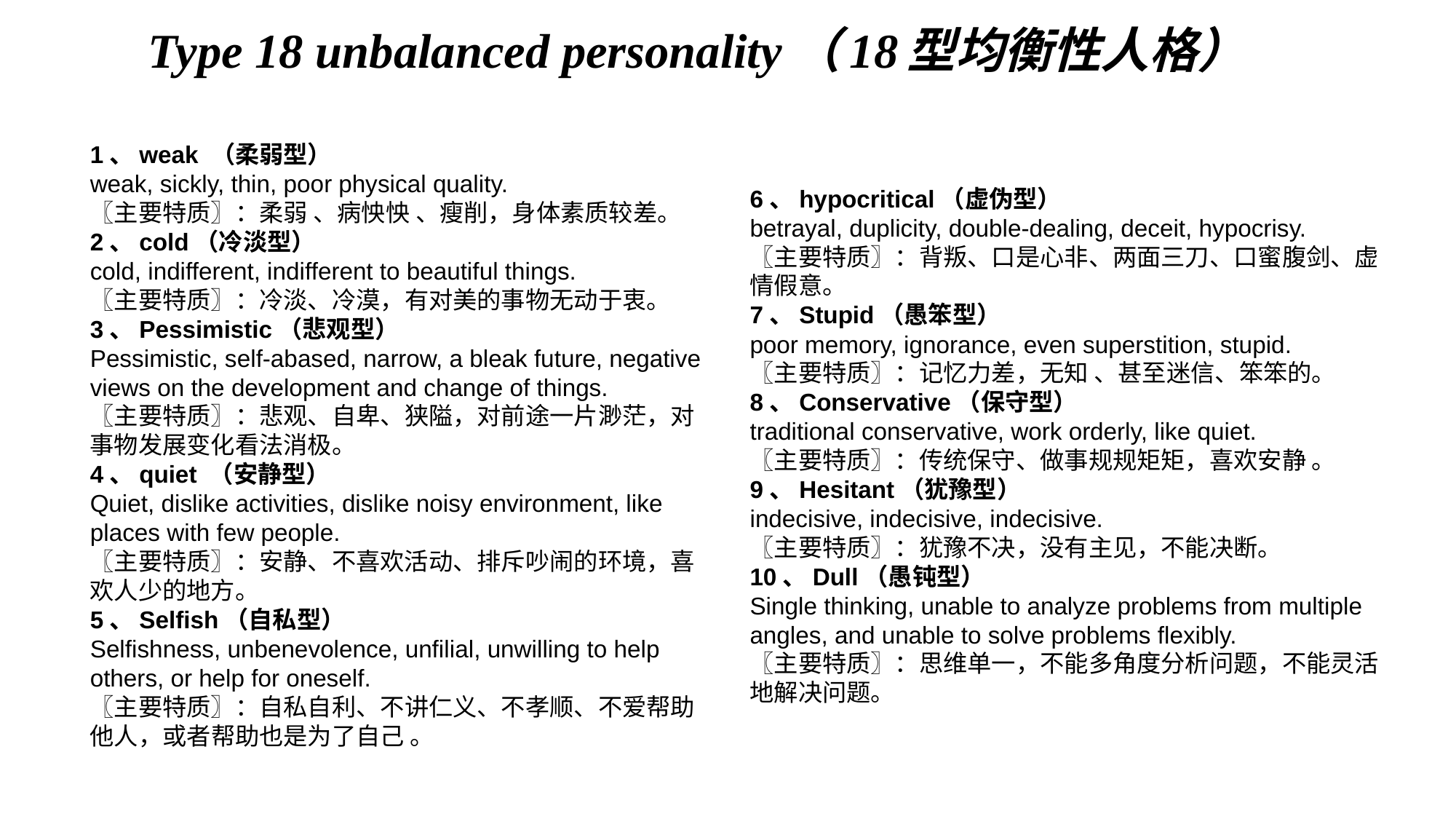

# Type 18 unbalanced personality（18型均衡性人格）
1、weak （柔弱型）
weak, sickly, thin, poor physical quality.
〖主要特质〗：柔弱 、病怏怏 、瘦削，身体素质较差。
2、cold（冷淡型）
cold, indifferent, indifferent to beautiful things.
〖主要特质〗：冷淡、冷漠，有对美的事物无动于衷。
3、Pessimistic（悲观型）
Pessimistic, self-abased, narrow, a bleak future, negative views on the development and change of things.
〖主要特质〗：悲观、自卑、狭隘，对前途一片渺茫，对事物发展变化看法消极。
4、quiet （安静型）
Quiet, dislike activities, dislike noisy environment, like places with few people.
〖主要特质〗：安静、不喜欢活动、排斥吵闹的环境，喜欢人少的地方。
5、Selfish（自私型）
Selfishness, unbenevolence, unfilial, unwilling to help others, or help for oneself.
〖主要特质〗：自私自利、不讲仁义、不孝顺、不爱帮助他人，或者帮助也是为了自己 。
6、hypocritical（虚伪型）
betrayal, duplicity, double-dealing, deceit, hypocrisy.
〖主要特质〗：背叛、口是心非、两面三刀、口蜜腹剑、虚情假意。
7、Stupid（愚笨型）
poor memory, ignorance, even superstition, stupid.
〖主要特质〗：记忆力差，无知 、甚至迷信、笨笨的。
8、Conservative（保守型）
traditional conservative, work orderly, like quiet.
〖主要特质〗：传统保守、做事规规矩矩，喜欢安静 。
9、Hesitant（犹豫型）
indecisive, indecisive, indecisive.
〖主要特质〗：犹豫不决，没有主见，不能决断。
10、Dull（愚钝型）
Single thinking, unable to analyze problems from multiple angles, and unable to solve problems flexibly.
〖主要特质〗：思维单一，不能多角度分析问题，不能灵活地解决问题。